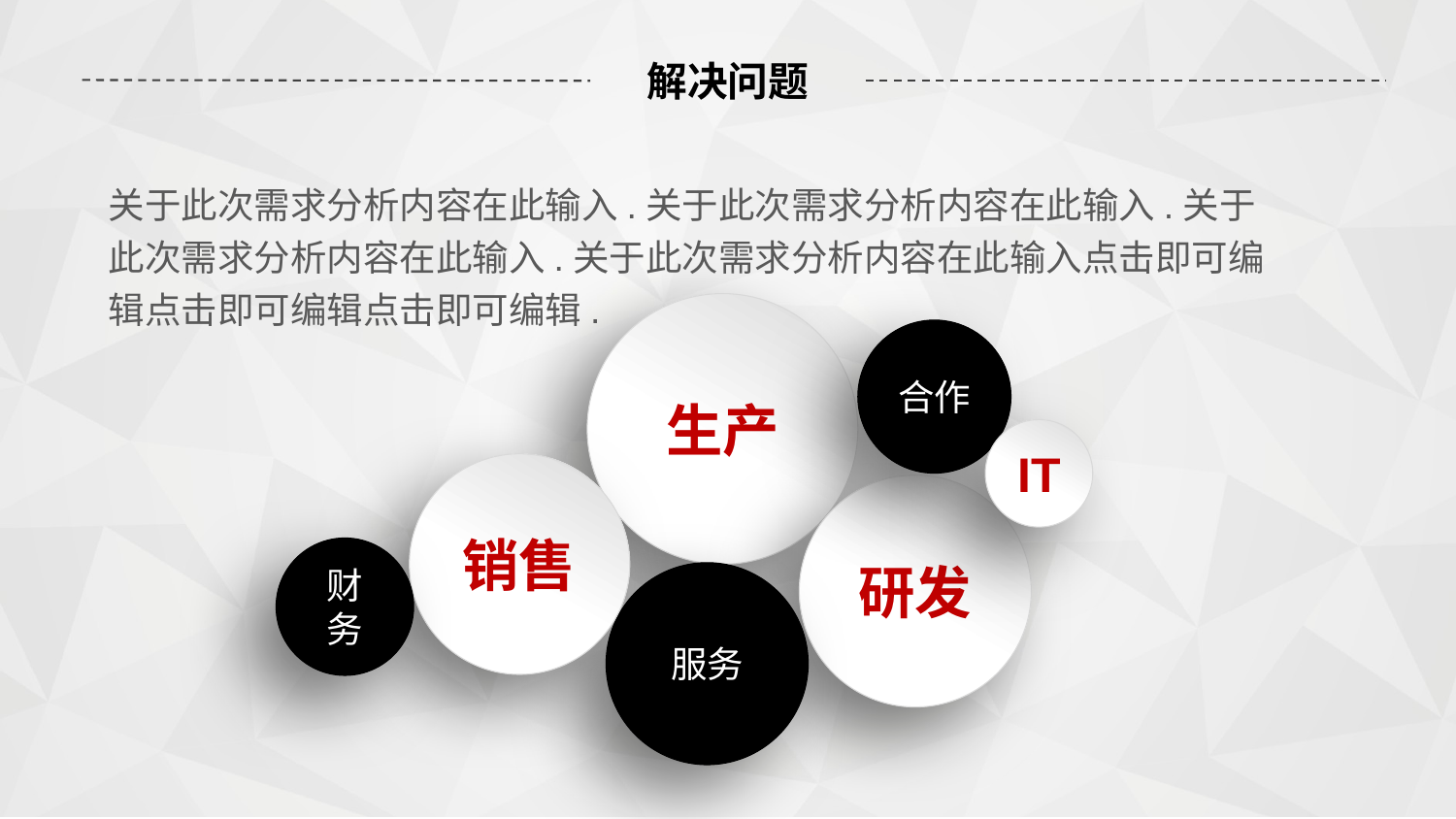

# 解决问题
关于此次需求分析内容在此输入.关于此次需求分析内容在此输入.关于此次需求分析内容在此输入.关于此次需求分析内容在此输入点击即可编辑点击即可编辑点击即可编辑.
生产
合作
IT
销售
研发
财务
服务